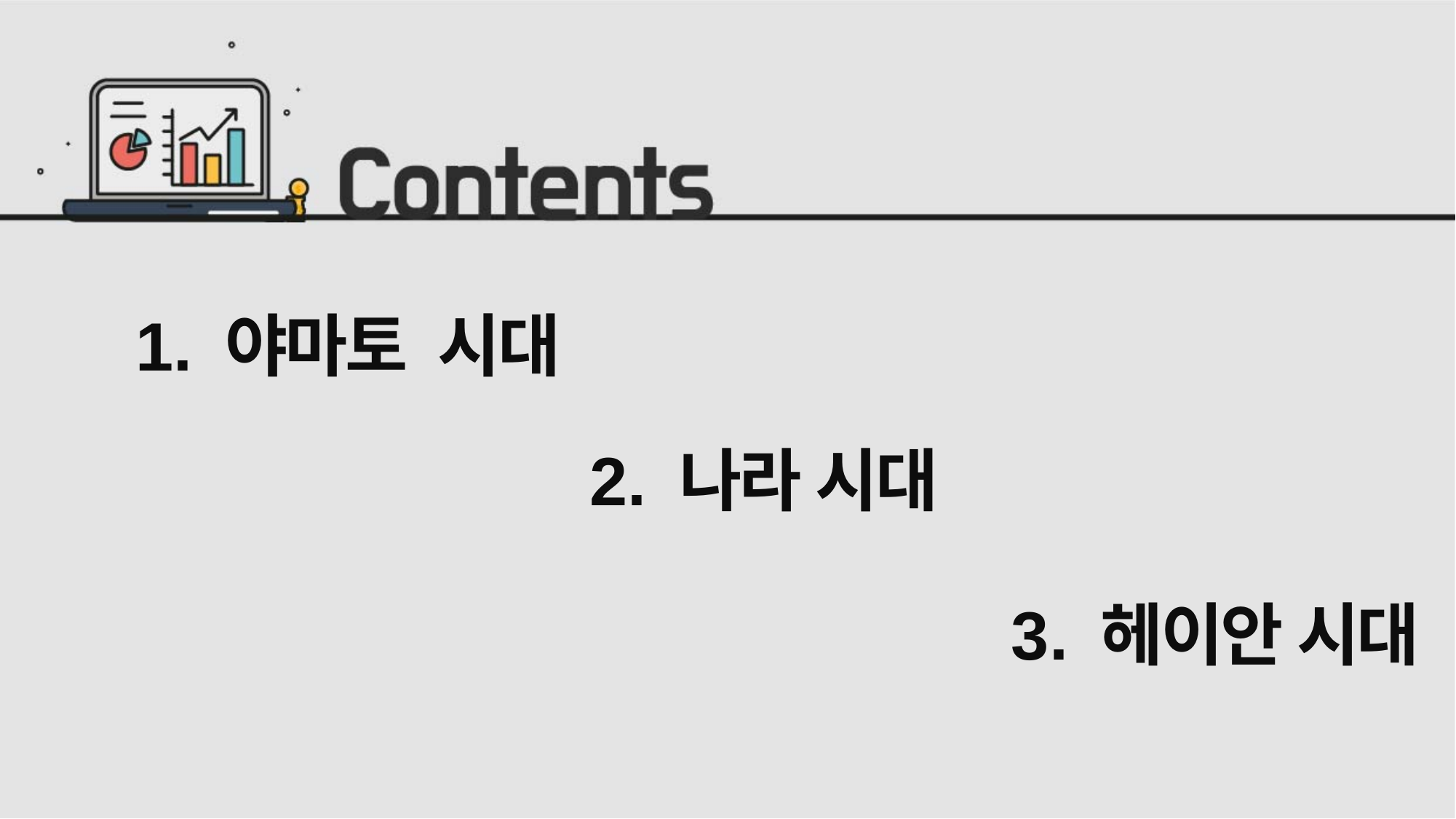

1. 야마토  시대
2. 나라 시대
3. 헤이안 시대